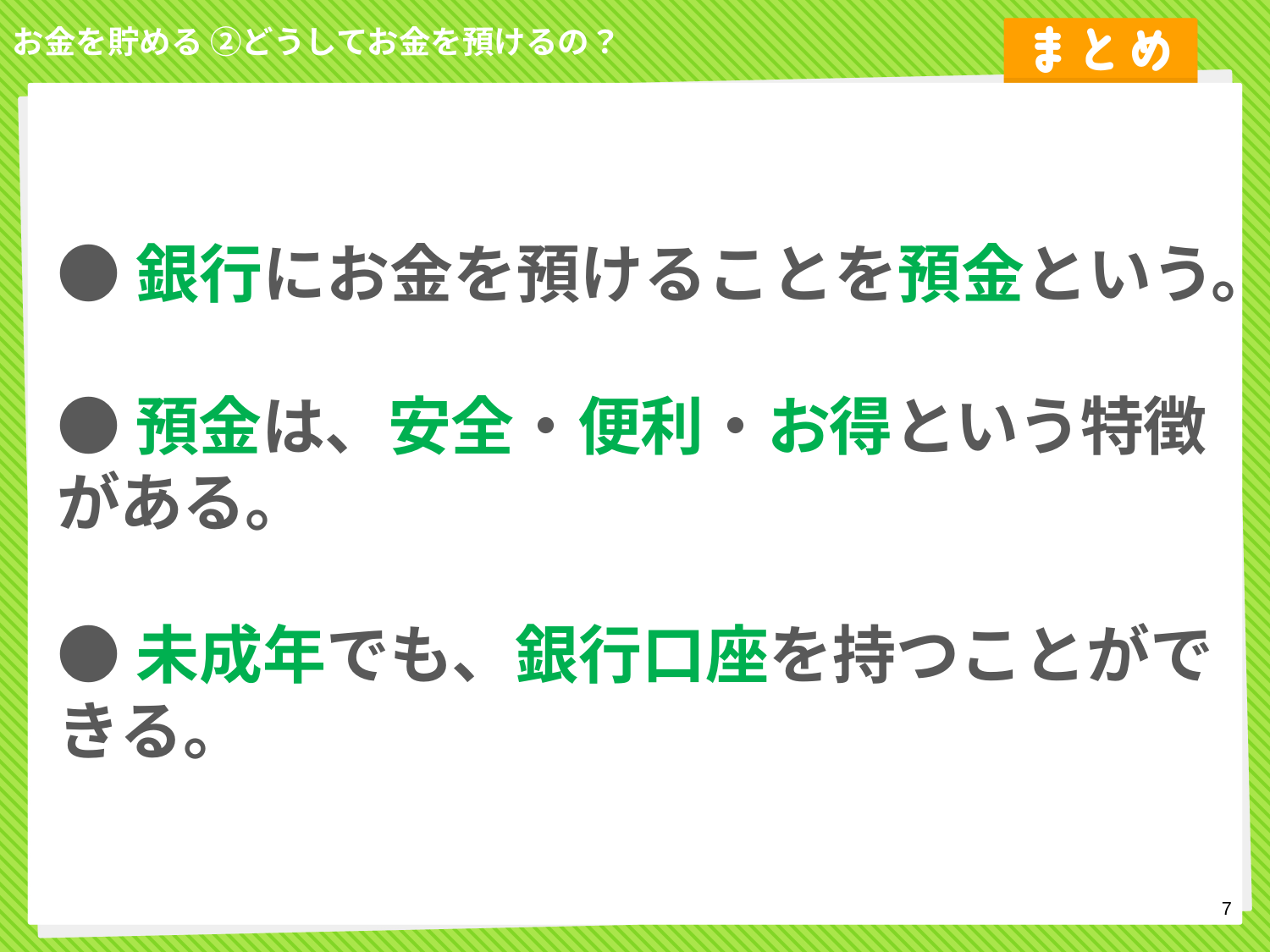

お金を貯める ②どうしてお金を預けるの？
●銀行にお金を預けることを預金という。

●預金は、安全・便利・お得という特徴がある。

●未成年でも、銀行口座を持つことができる。
7